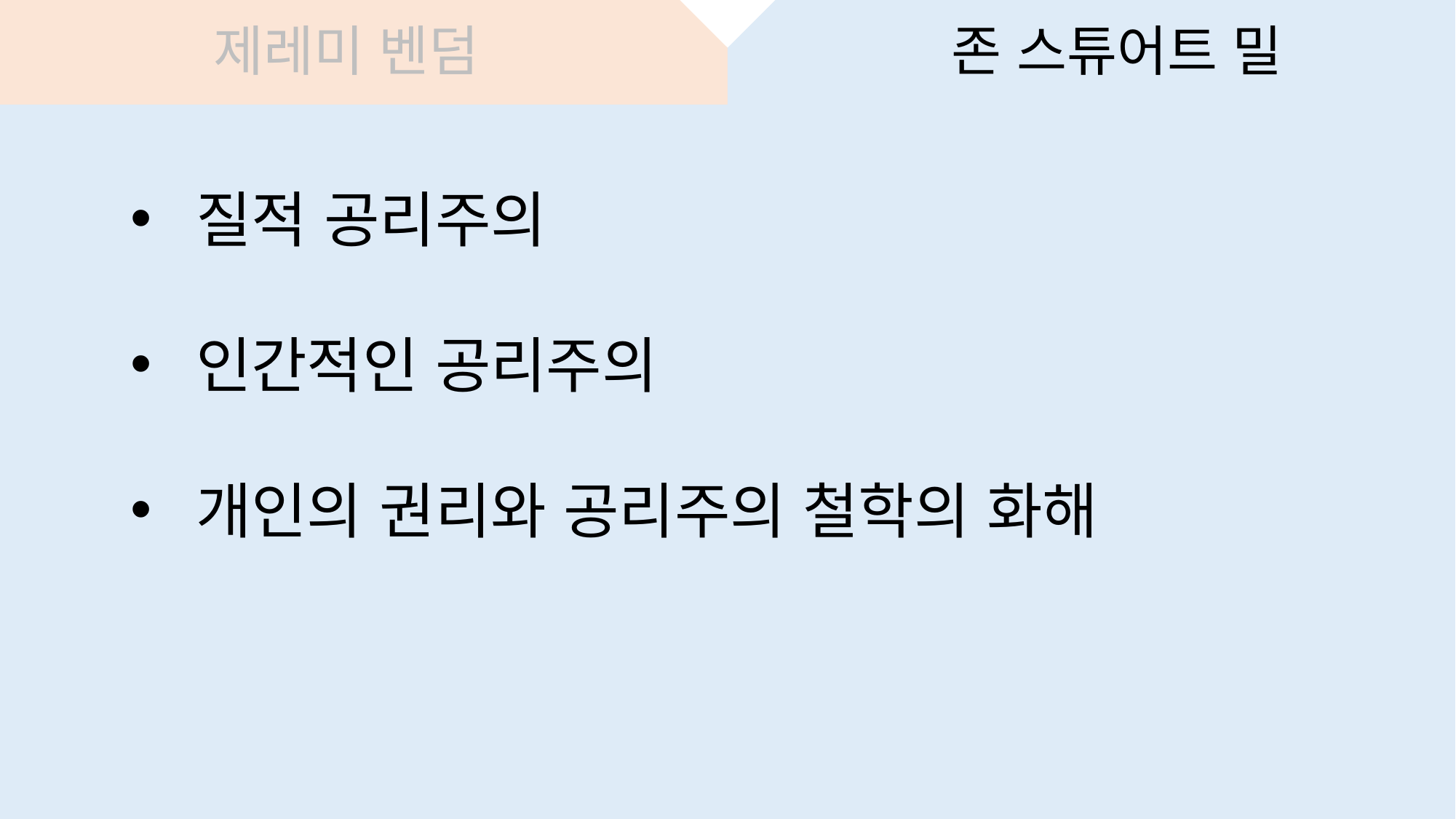

제레미 벤덤
존 스튜어트 밀
#

 질적 공리주의

 인간적인 공리주의

 개인의 권리와 공리주의 철학의 화해